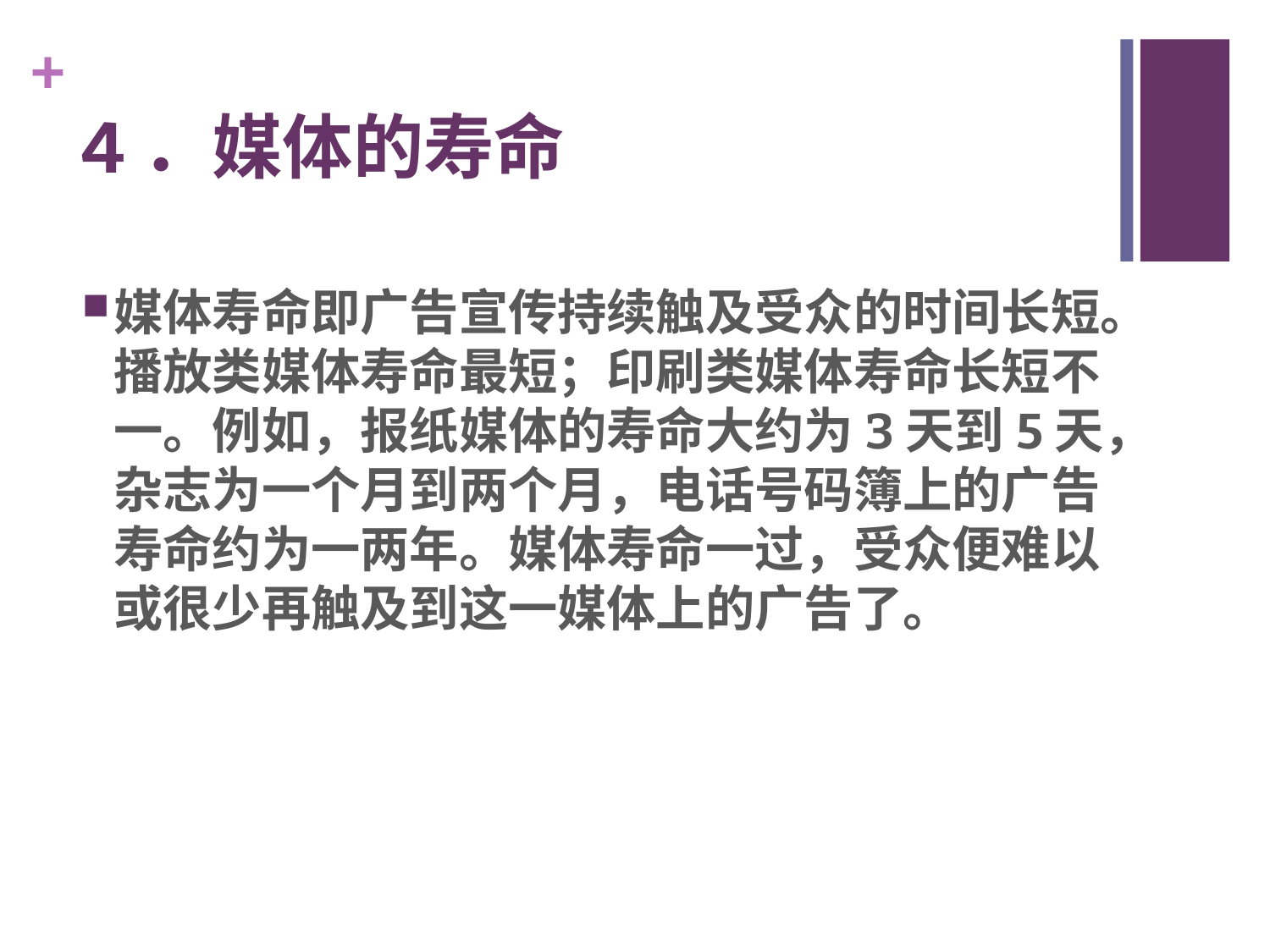

# 4．媒体的寿命
媒体寿命即广告宣传持续触及受众的时间长短。播放类媒体寿命最短；印刷类媒体寿命长短不一。例如，报纸媒体的寿命大约为3天到5天，杂志为一个月到两个月，电话号码簿上的广告寿命约为一两年。媒体寿命一过，受众便难以或很少再触及到这一媒体上的广告了。